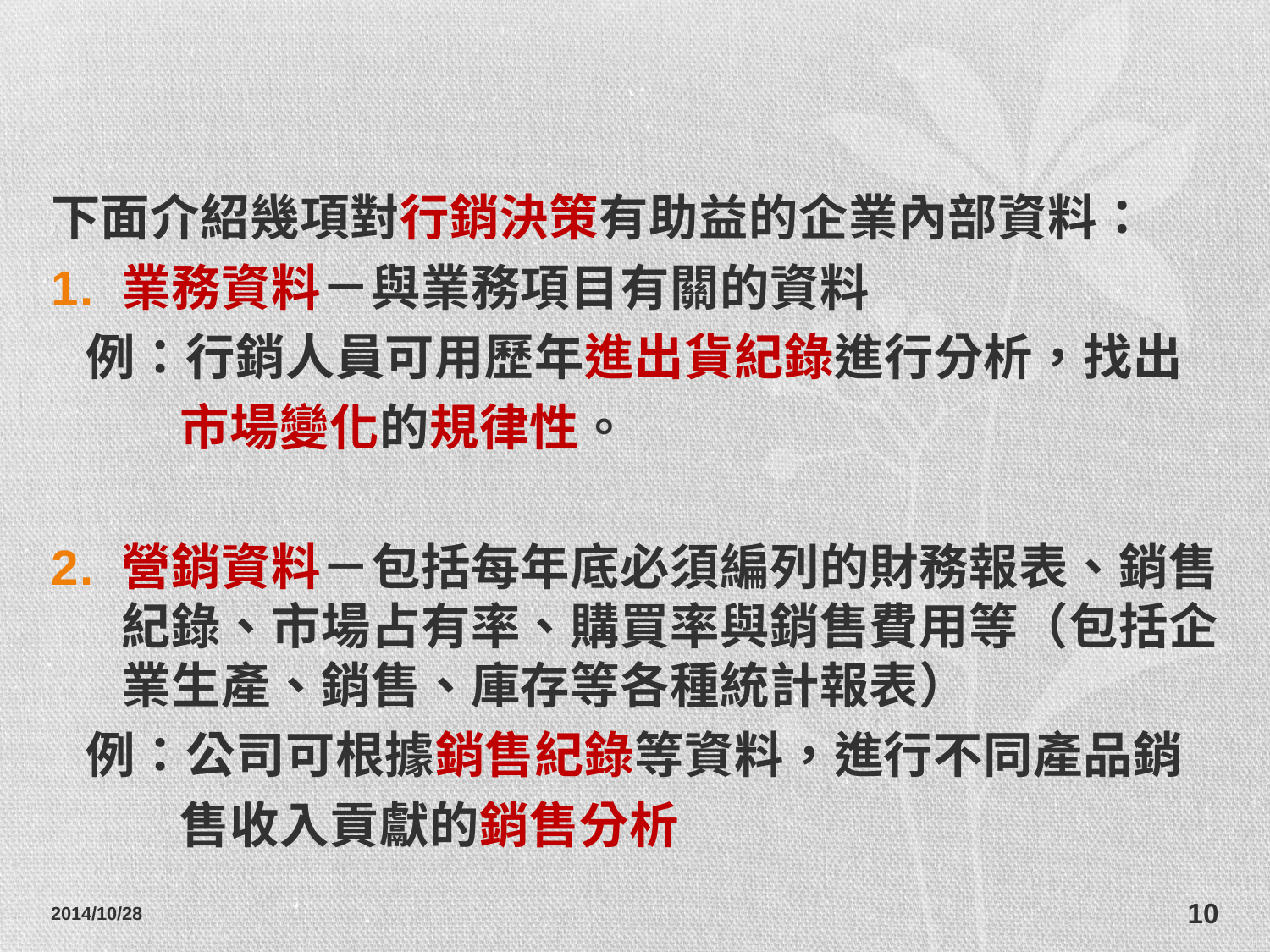

#
下面介紹幾項對行銷決策有助益的企業內部資料：
業務資料－與業務項目有關的資料
  例：行銷人員可用歷年進出貨紀錄進行分析，找出
          市場變化的規律性。

營銷資料－包括每年底必須編列的財務報表、銷售紀錄、市場占有率、購買率與銷售費用等（包括企業生產、銷售、庫存等各種統計報表）
  例：公司可根據銷售紀錄等資料，進行不同產品銷
          售收入貢獻的銷售分析

2014/10/28
10